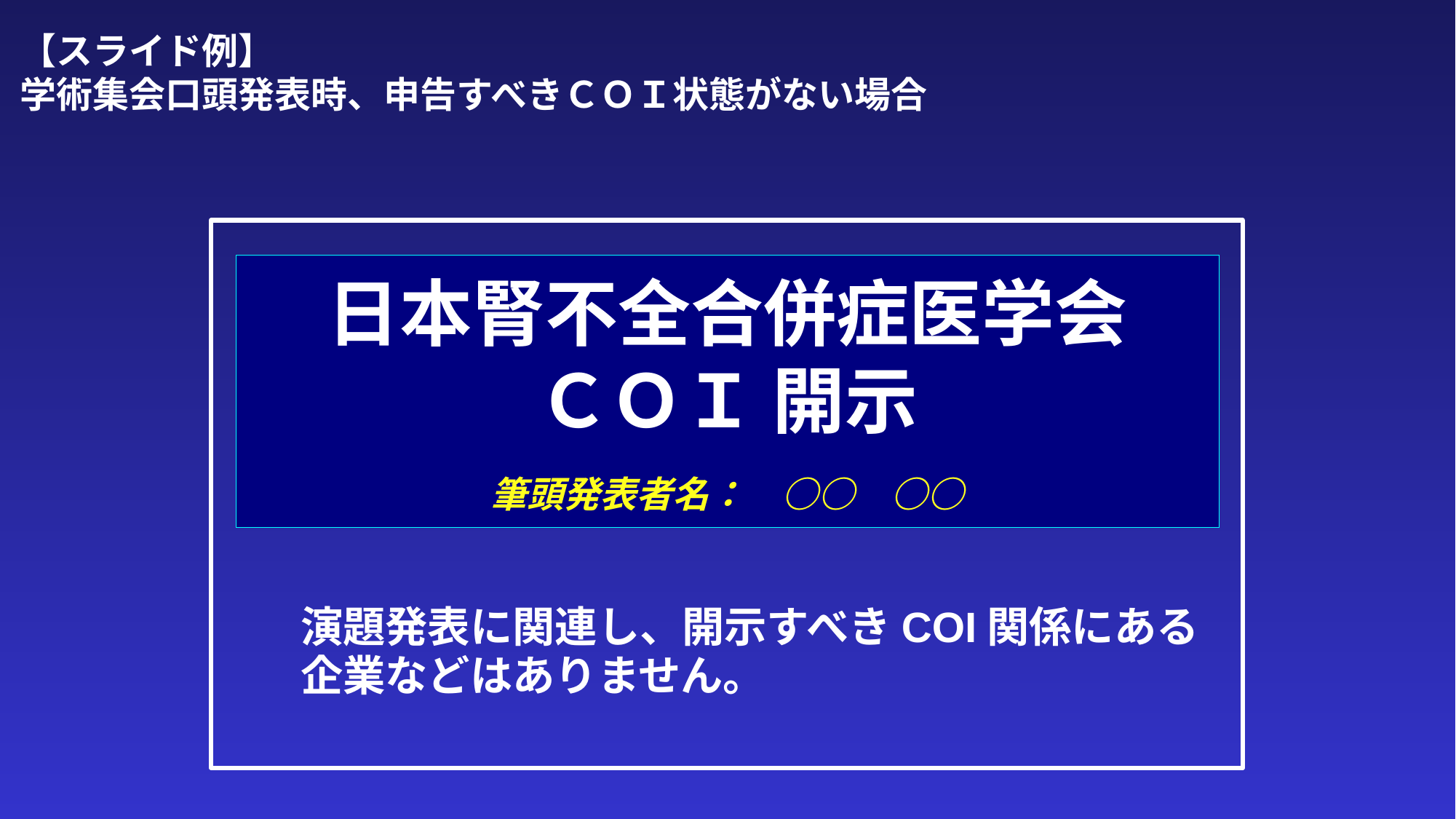

【スライド例】
学術集会口頭発表時、申告すべきＣＯＩ状態がない場合

# 日本腎不全合併症医学会 ＣＯＩ 開示 　 筆頭発表者名：　○○　○○

　演題発表に関連し、開示すべきCOI関係にある
　企業などはありません。